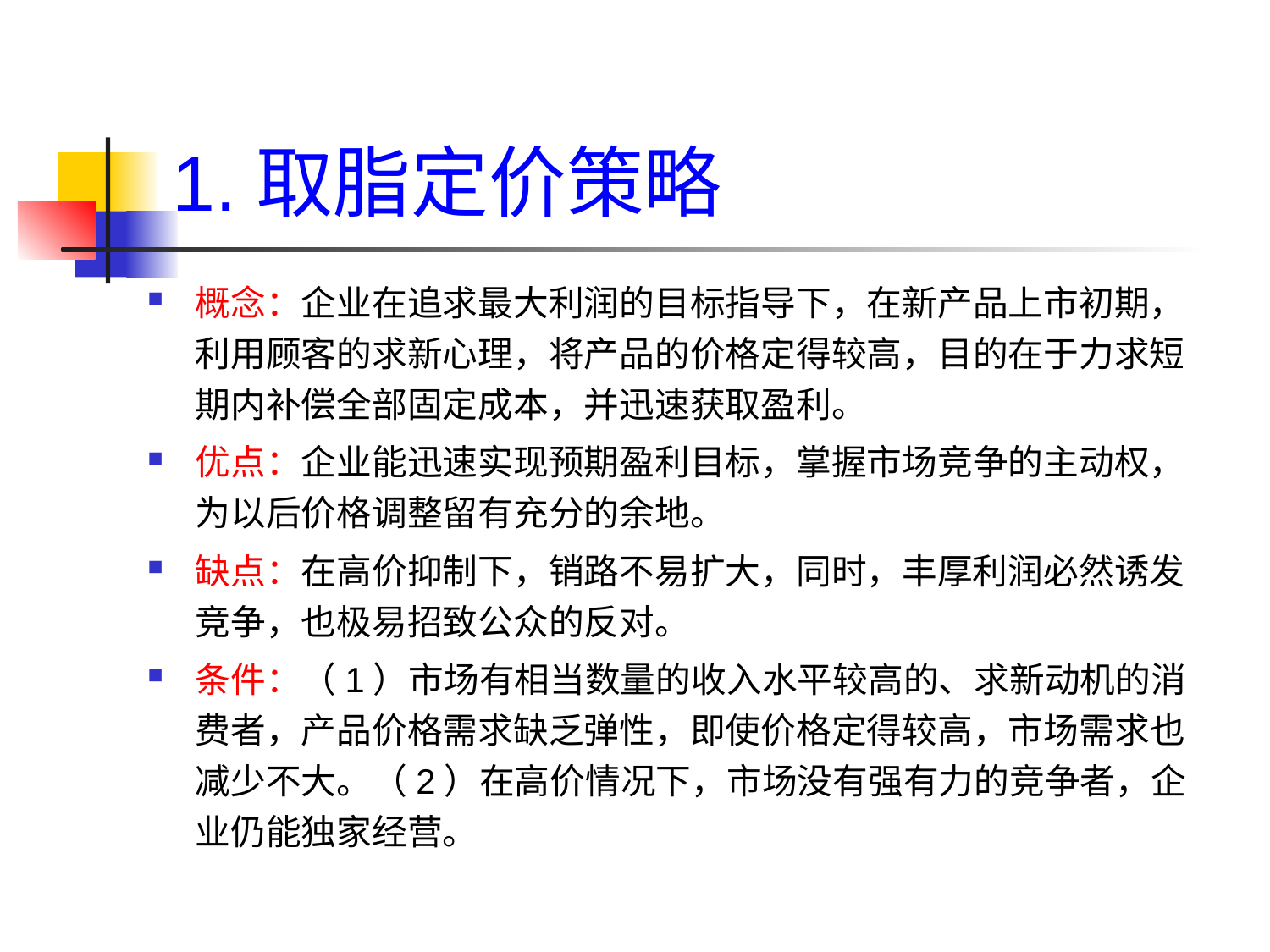

# 1.取脂定价策略
概念：企业在追求最大利润的目标指导下，在新产品上市初期，利用顾客的求新心理，将产品的价格定得较高，目的在于力求短期内补偿全部固定成本，并迅速获取盈利。
优点：企业能迅速实现预期盈利目标，掌握市场竞争的主动权，为以后价格调整留有充分的余地。
缺点：在高价抑制下，销路不易扩大，同时，丰厚利润必然诱发竞争，也极易招致公众的反对。
条件：（1）市场有相当数量的收入水平较高的、求新动机的消费者，产品价格需求缺乏弹性，即使价格定得较高，市场需求也减少不大。（2）在高价情况下，市场没有强有力的竞争者，企业仍能独家经营。
49